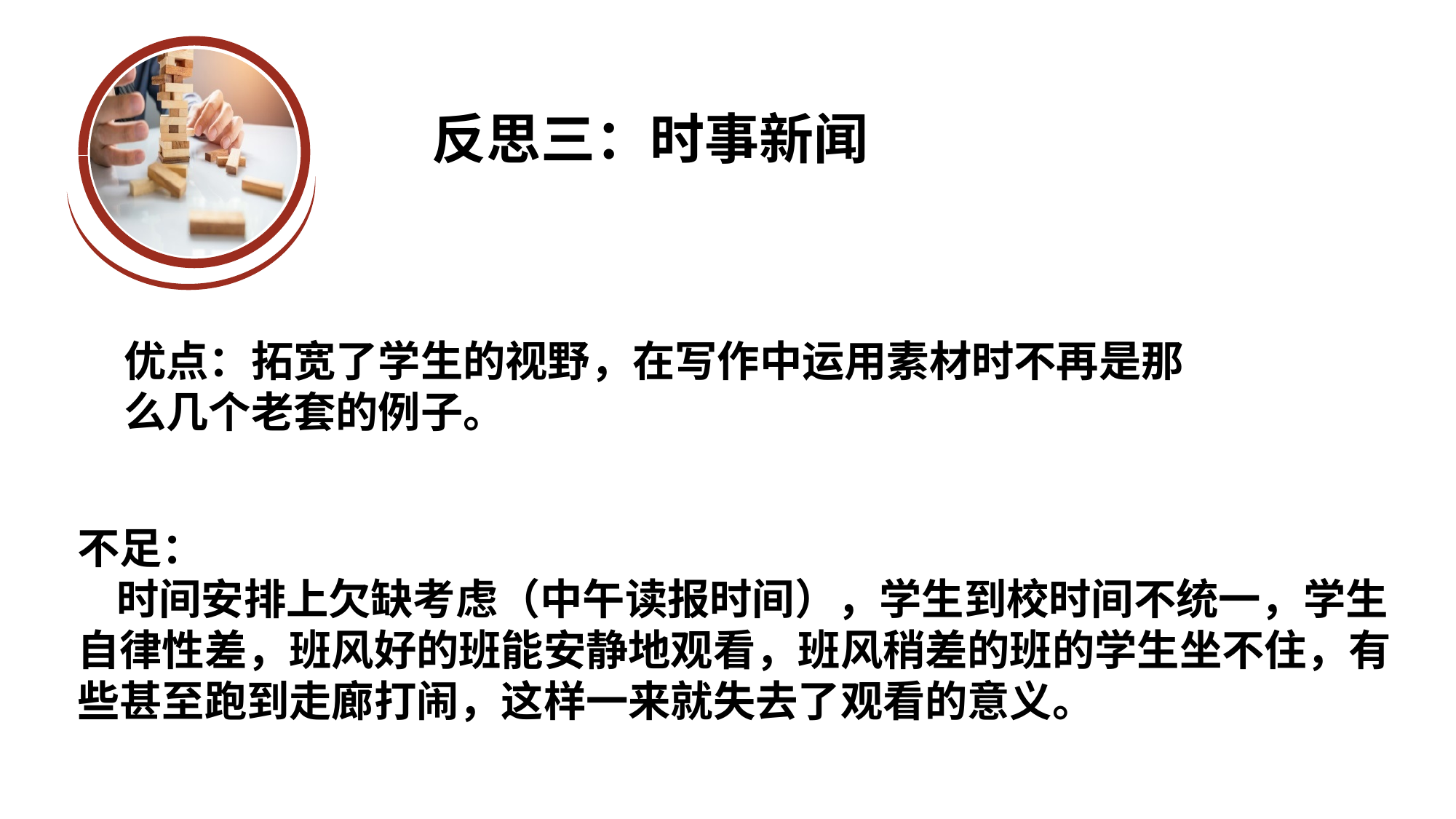

反思三：时事新闻

优点：拓宽了学生的视野，在写作中运用素材时不再是那么几个老套的例子。
不足：
   时间安排上欠缺考虑（中午读报时间），学生到校时间不统一，学生自律性差，班风好的班能安静地观看，班风稍差的班的学生坐不住，有些甚至跑到走廊打闹，这样一来就失去了观看的意义。